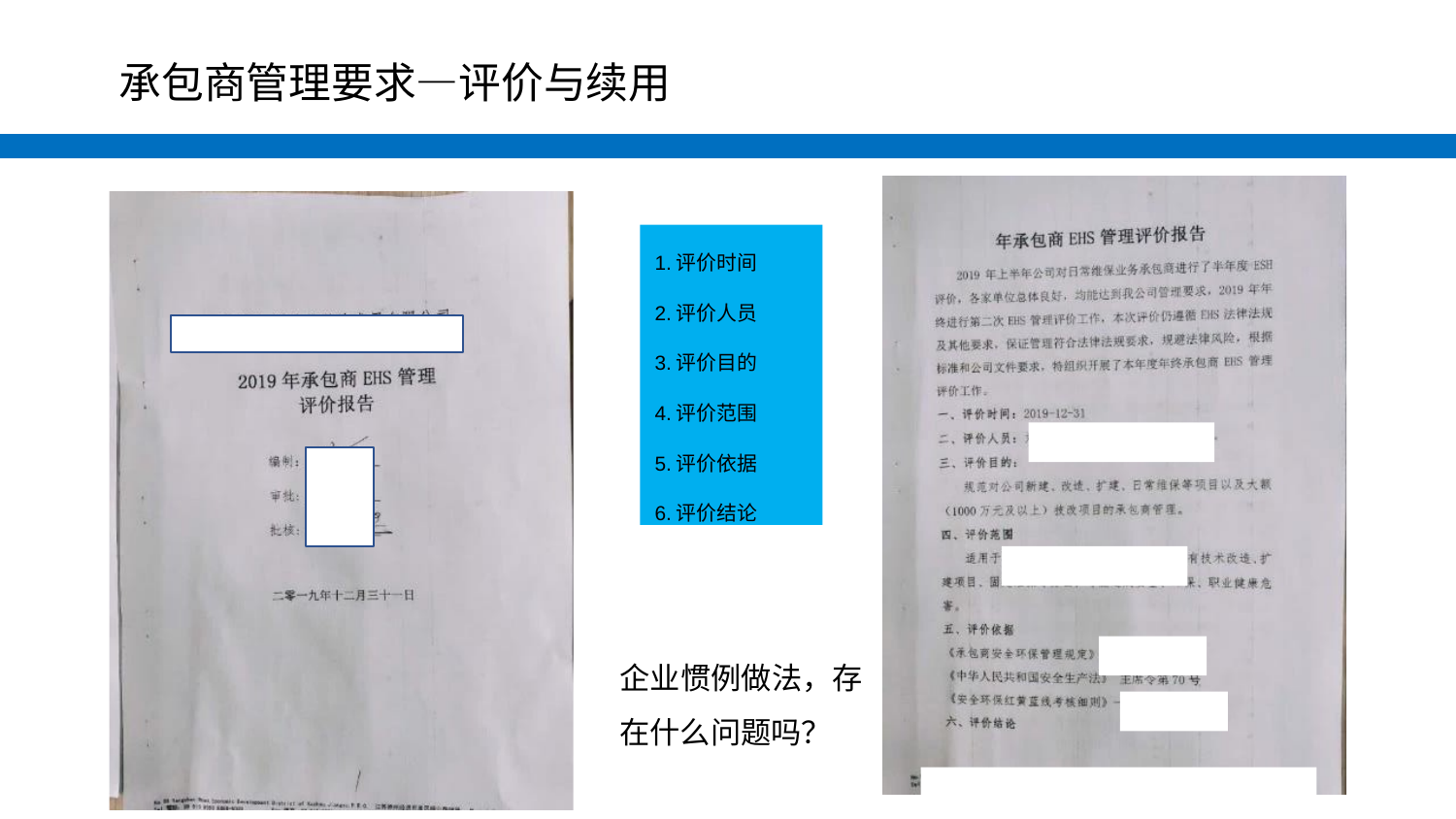

#
承包商管理要求—评价与续用

1.评价时间

2.评价人员

3.评价目的

4.评价范围

5.评价依据

6.评价结论

企业惯例做法，存
在什么问题吗？